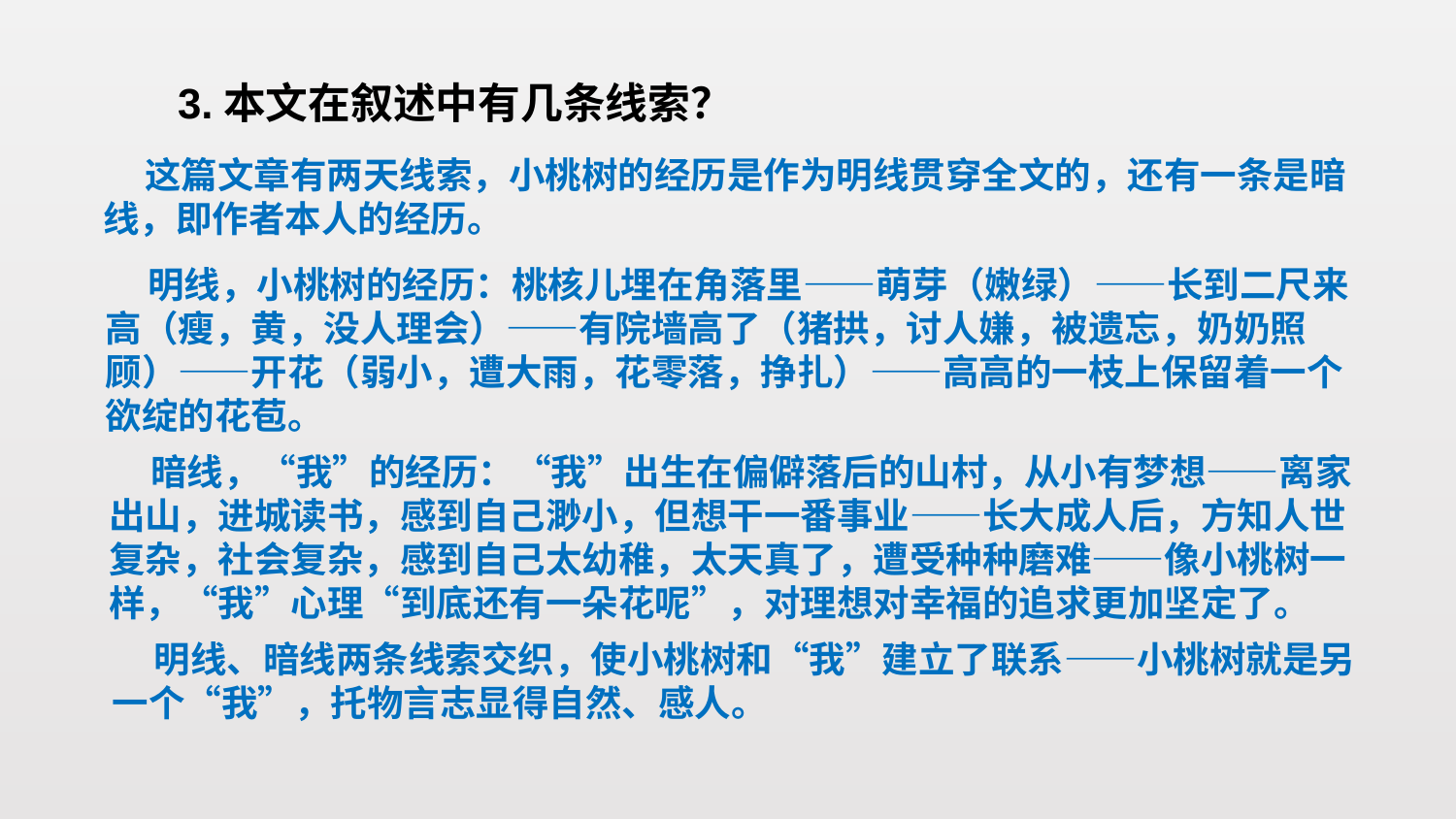

3.本文在叙述中有几条线索？
    这篇文章有两天线索，小桃树的经历是作为明线贯穿全文的，还有一条是暗线，即作者本人的经历。
    明线，小桃树的经历：桃核儿埋在角落里——萌芽（嫩绿）——长到二尺来高（瘦，黄，没人理会）——有院墙高了（猪拱，讨人嫌，被遗忘，奶奶照顾）——开花（弱小，遭大雨，花零落，挣扎）——高高的一枝上保留着一个欲绽的花苞。
    暗线，“我”的经历：“我”出生在偏僻落后的山村，从小有梦想——离家出山，进城读书，感到自己渺小，但想干一番事业——长大成人后，方知人世复杂，社会复杂，感到自己太幼稚，太天真了，遭受种种磨难——像小桃树一样，“我”心理“到底还有一朵花呢”，对理想对幸福的追求更加坚定了。
    明线、暗线两条线索交织，使小桃树和“我”建立了联系——小桃树就是另一个“我”，托物言志显得自然、感人。